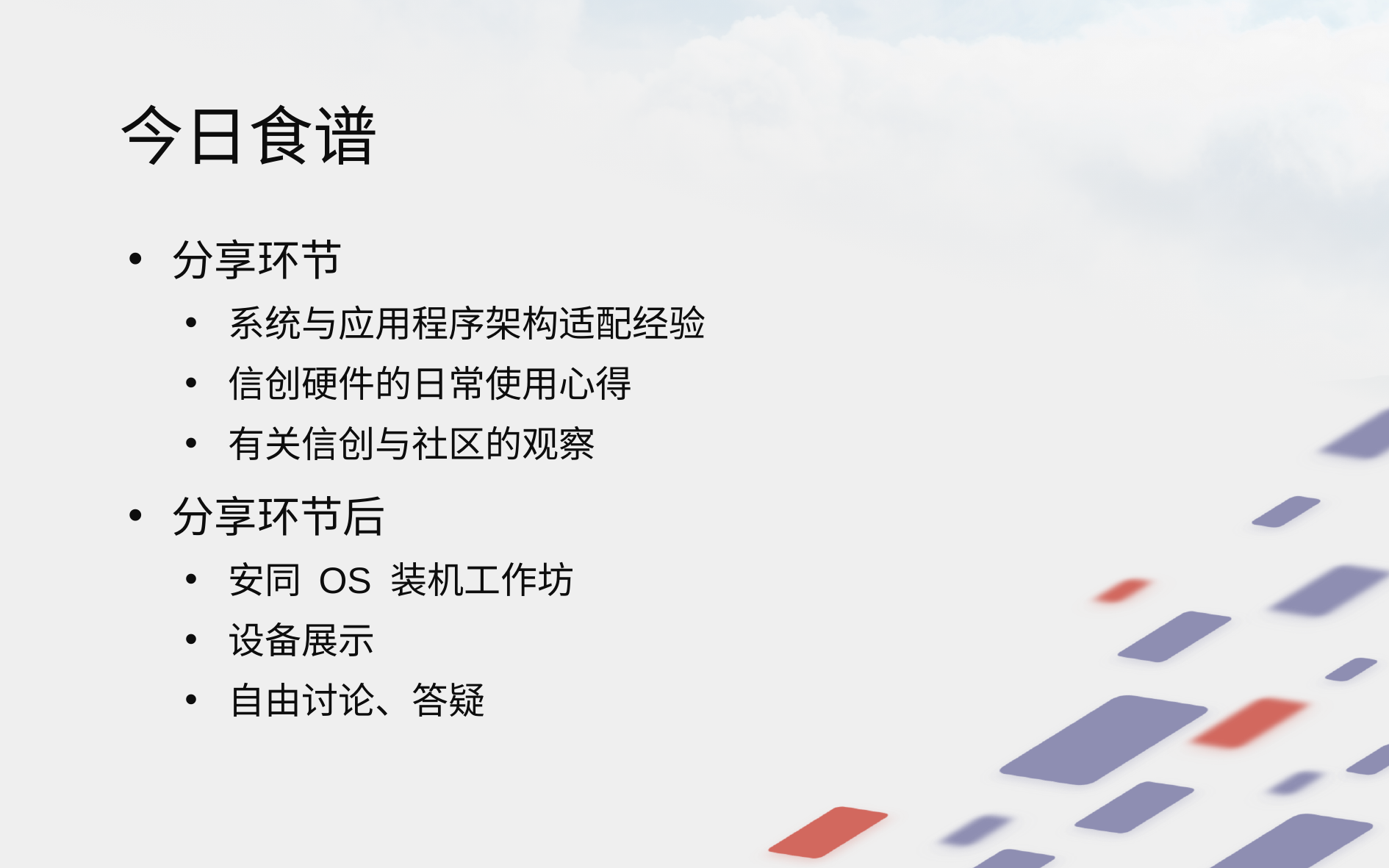

# 今日食谱
分享环节
系统与应用程序架构适配经验
信创硬件的日常使用心得
有关信创与社区的观察
分享环节后
安同 OS 装机工作坊
设备展示
自由讨论、答疑